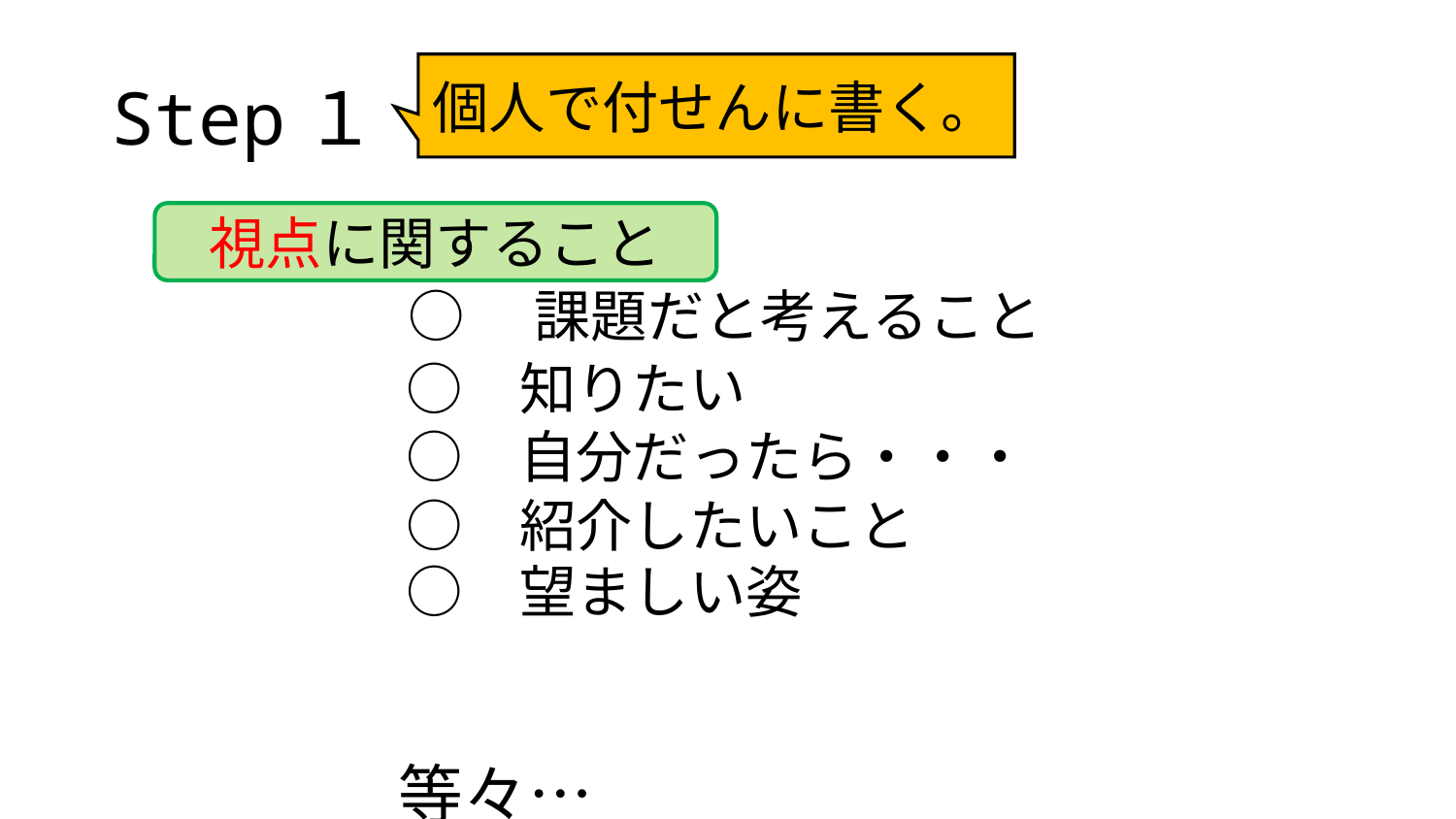

個人で付せんに書く。
Step１

視点に関すること
              ○　課題だと考えること
　　　　○　知りたい
　　　　○　自分だったら・・・
　　　　○　紹介したいこと
　　　　○　望ましい姿
　　　　　　　　　　　　　　　　　等々…